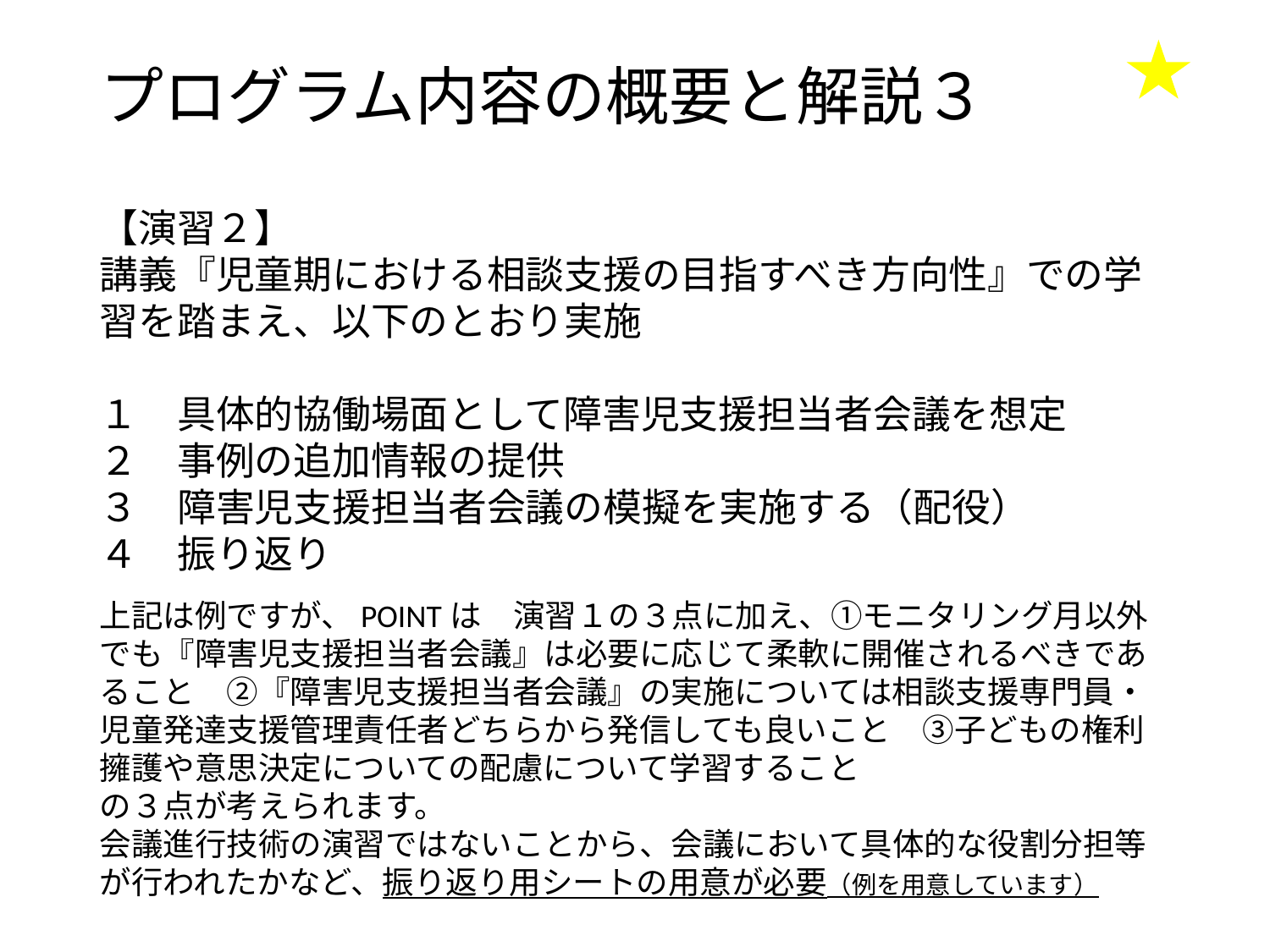

# プログラム内容の概要と解説３

【演習２】
講義『児童期における相談支援の目指すべき方向性』での学習を踏まえ、以下のとおり実施

１　具体的協働場面として障害児支援担当者会議を想定
２　事例の追加情報の提供
３　障害児支援担当者会議の模擬を実施する（配役）
４　振り返り
上記は例ですが、POINTは　演習１の３点に加え、①モニタリング月以外でも『障害児支援担当者会議』は必要に応じて柔軟に開催されるべきであること　②『障害児支援担当者会議』の実施については相談支援専門員・児童発達支援管理責任者どちらから発信しても良いこと　③子どもの権利擁護や意思決定についての配慮について学習すること
の３点が考えられます。
会議進行技術の演習ではないことから、会議において具体的な役割分担等が行われたかなど、振り返り用シートの用意が必要（例を用意しています）